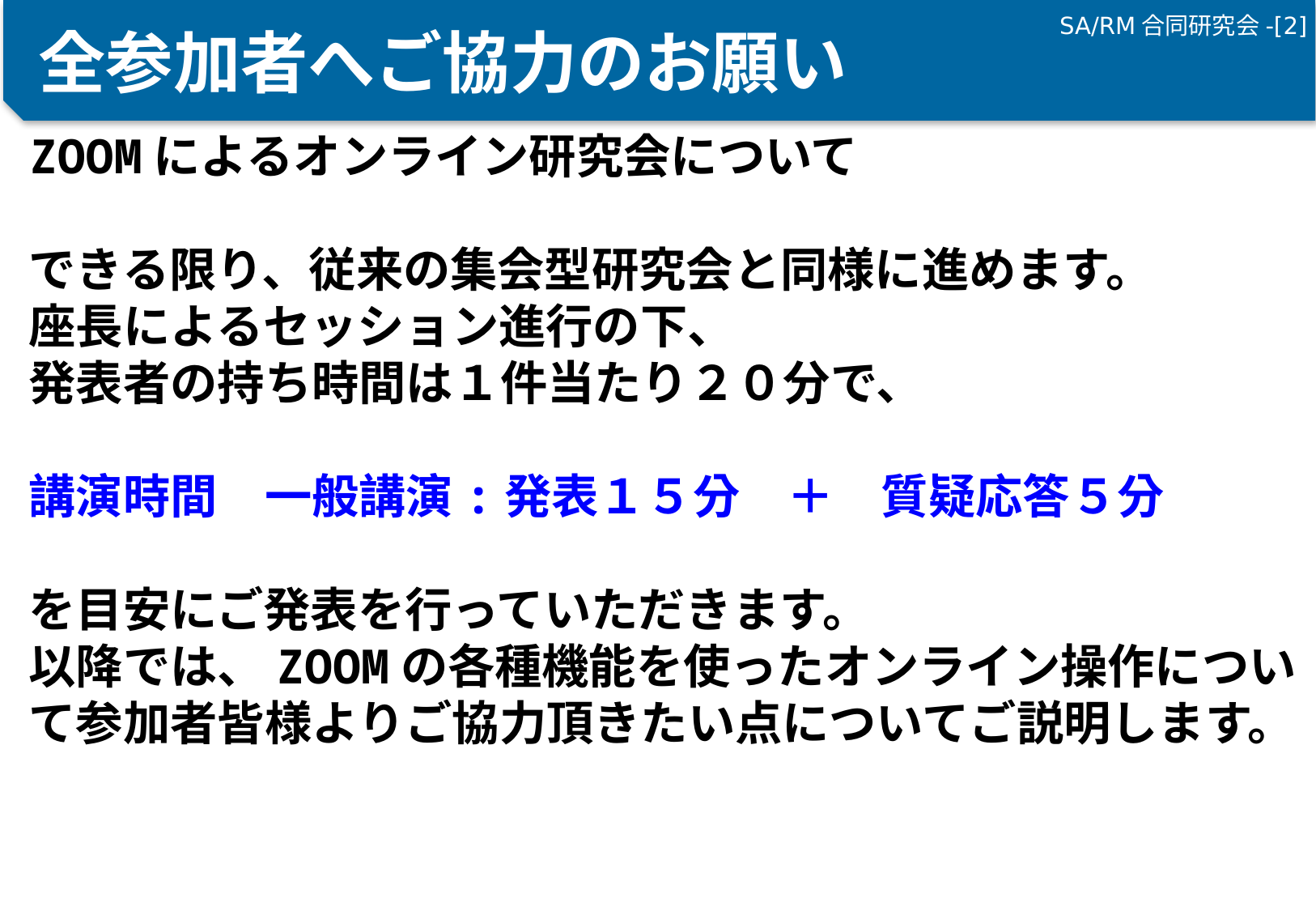

# 全参加者へご協力のお願い
ZOOMによるオンライン研究会について

できる限り、従来の集会型研究会と同様に進めます。
座長によるセッション進行の下、
発表者の持ち時間は１件当たり２０分で、

講演時間　一般講演:発表１５分　＋　質疑応答５分

を目安にご発表を行っていただきます。
以降では、ZOOMの各種機能を使ったオンライン操作について参加者皆様よりご協力頂きたい点についてご説明します。